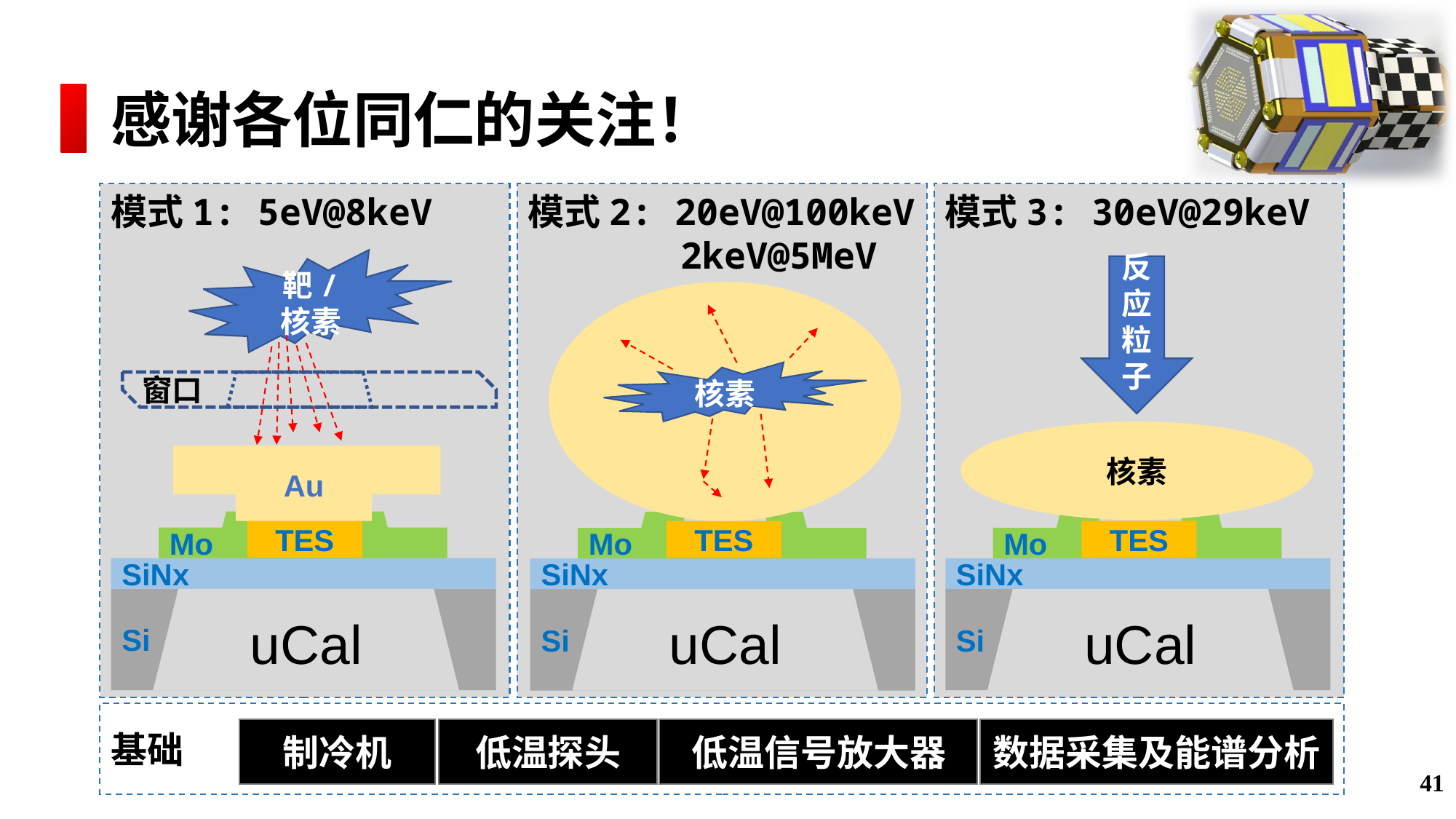

# 感谢各位同仁的关注！
模式1: 5eV@8keV
靶/
核素
窗口

Au

TES
Mo
SiNx
Si
uCal
模式2: 20eV@100keV
       2keV@5MeV

核素

TES
Mo
SiNx
Si
uCal
模式3: 30eV@29keV
反应粒子
核素

TES
Mo
SiNx
Si
uCal

基础
制冷机
低温探头
低温信号放大器
数据采集及能谱分析
41